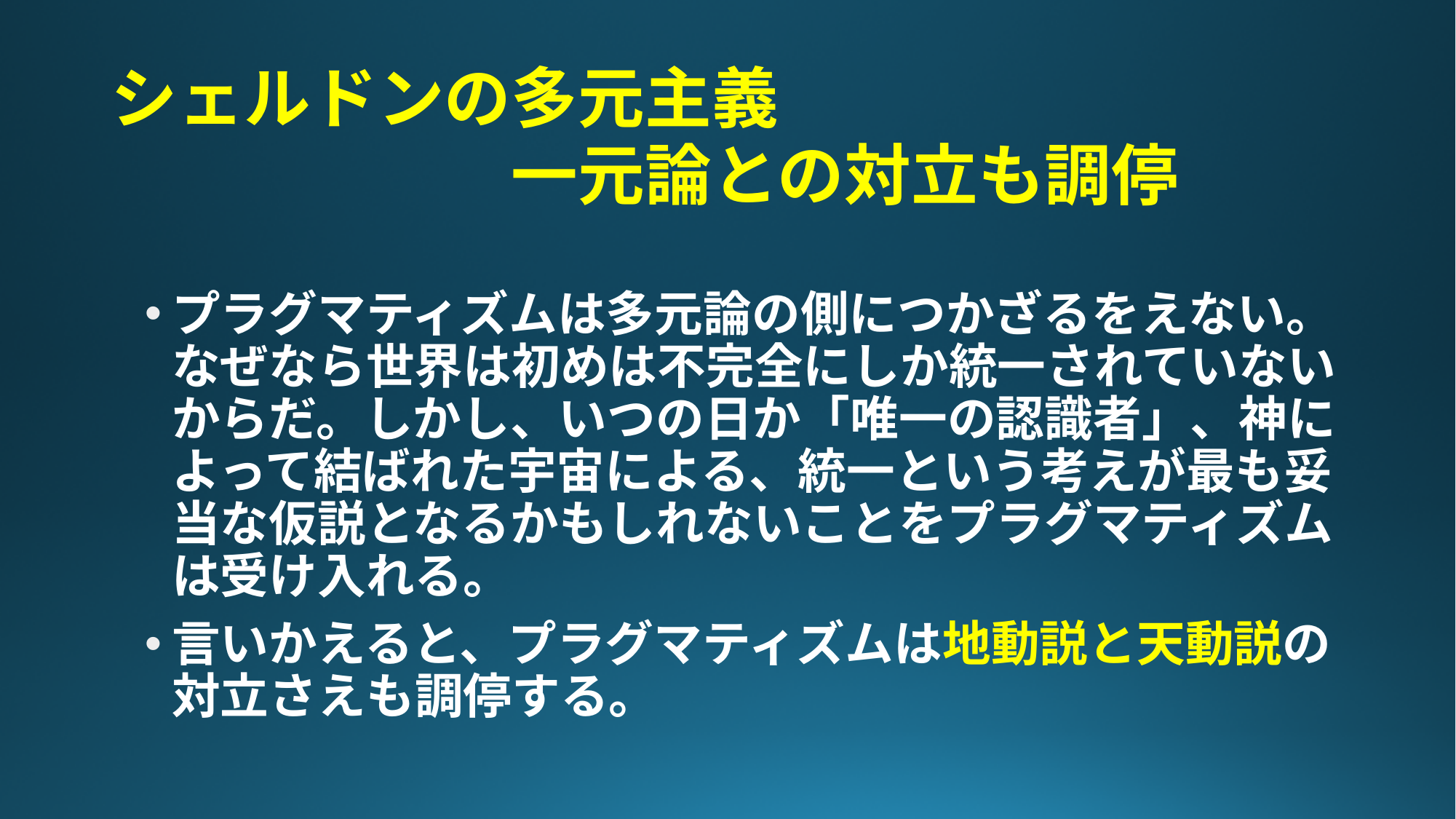

# シェルドンの多元主義 　　　　　　一元論との対立も調停
プラグマティズムは多元論の側につかざるをえない。なぜなら世界は初めは不完全にしか統一されていないからだ。しかし、いつの日か「唯一の認識者」、神によって結ばれた宇宙による、統一という考えが最も妥当な仮説となるかもしれないことをプラグマティズムは受け入れる。
言いかえると、プラグマティズムは地動説と天動説の対立さえも調停する。